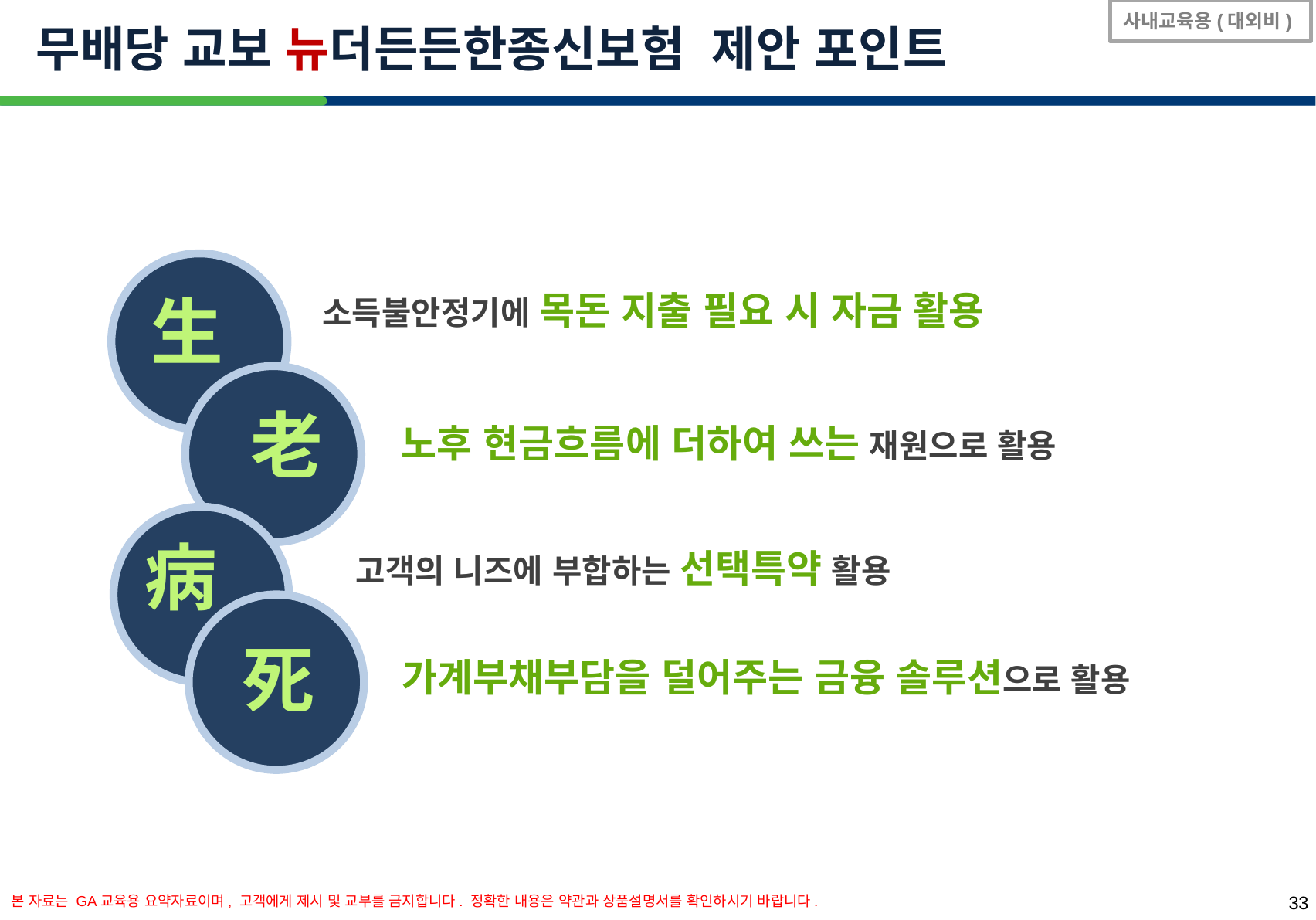

사내교육용(대외비)
무배당 교보 뉴더든든한종신보험  제안 포인트

生
소득불안정기에 목돈 지출 필요 시 자금 활용

老
노후 현금흐름에 더하여 쓰는 재원으로 활용

病
고객의 니즈에 부합하는 선택특약 활용

死
가계부채부담을 덜어주는 금융 솔루션으로 활용
본 자료는 GA교육용 요약자료이며, 고객에게 제시 및 교부를 금지합니다. 정확한 내용은 약관과 상품설명서를 확인하시기 바랍니다.